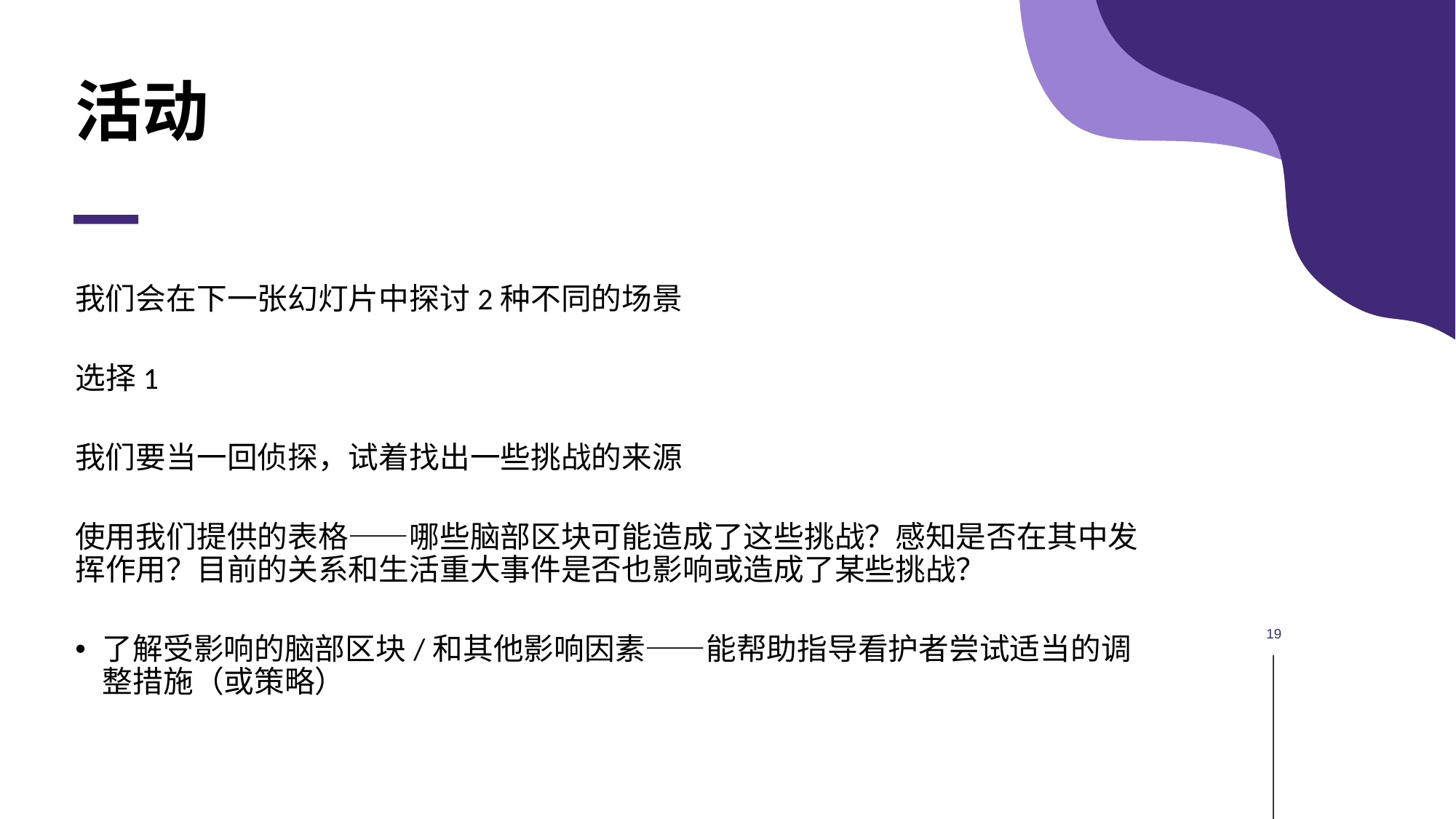

# 活动

我们会在下一张幻灯片中探讨2种不同的场景

选择1

我们要当一回侦探，试着找出一些挑战的来源

使用我们提供的表格——哪些脑部区块可能造成了这些挑战？感知是否在其中发挥作用？目前的关系和生活重大事件是否也影响或造成了某些挑战？

了解受影响的脑部区块/和其他影响因素——能帮助指导看护者尝试适当的调整措施（或策略）
19